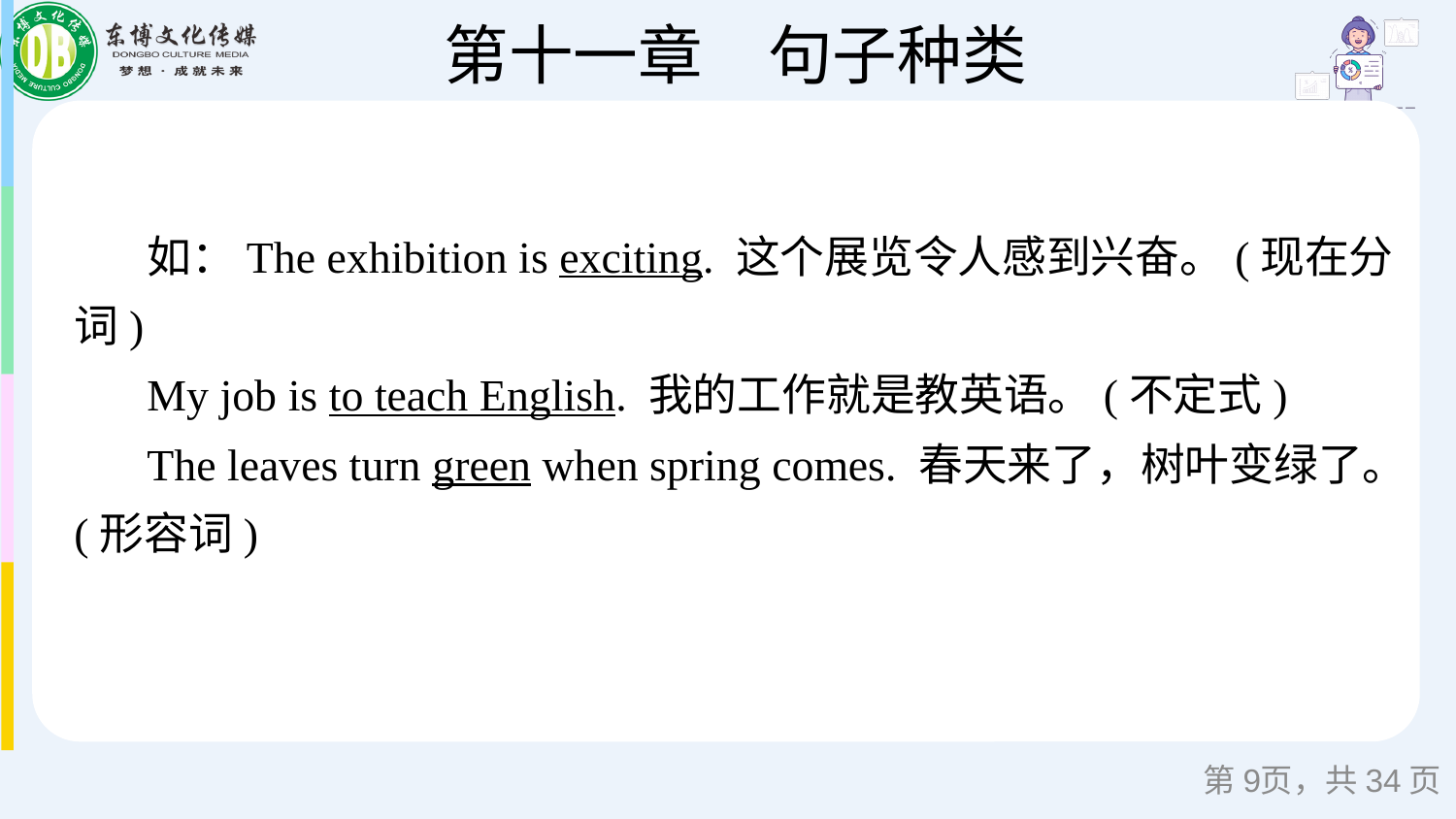

如：The exhibition is exciting. 这个展览令人感到兴奋。(现在分词)
My job is to teach English. 我的工作就是教英语。(不定式)
The leaves turn green when spring comes. 春天来了，树叶变绿了。(形容词)
第9页，共34页